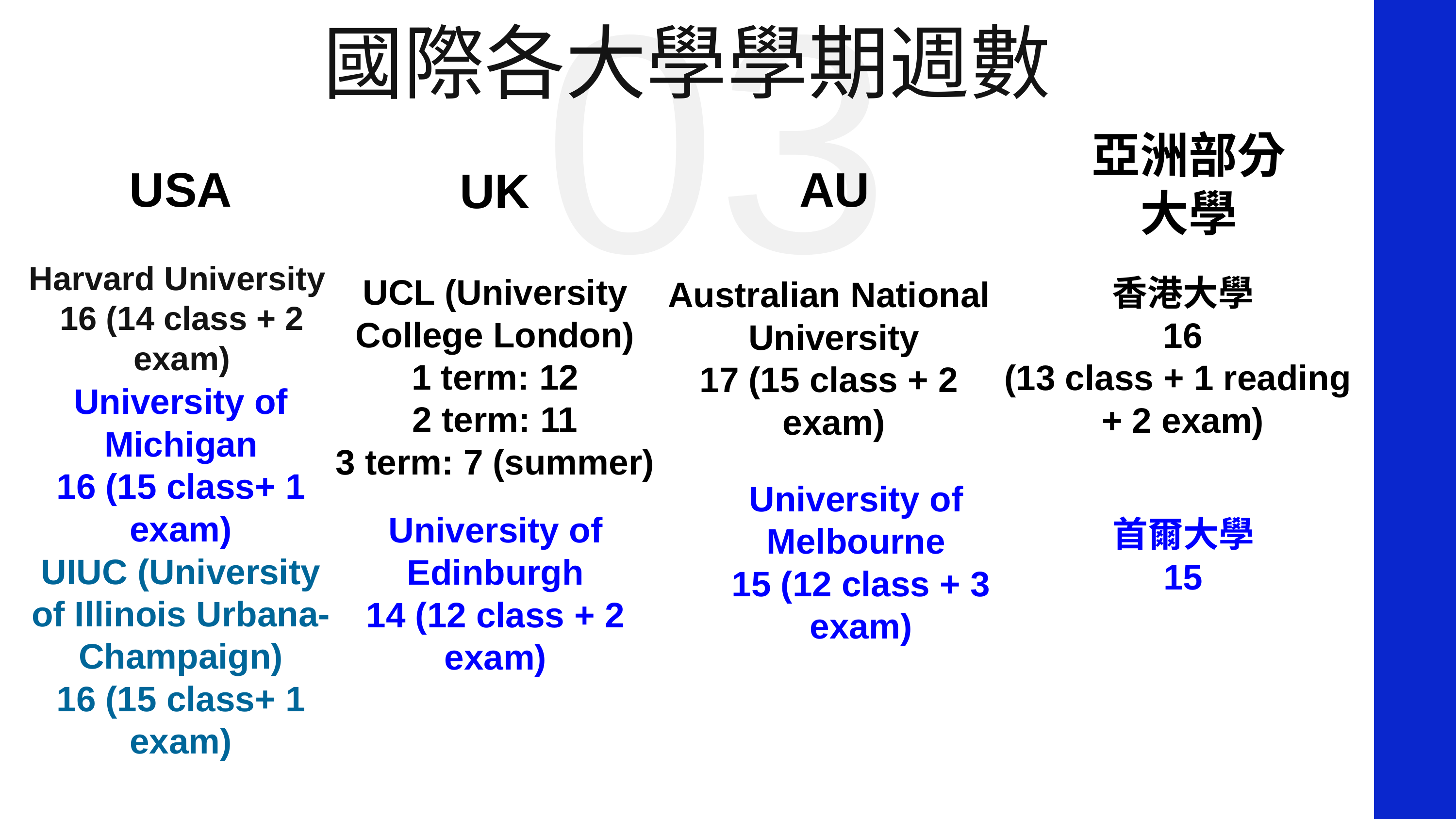

03

國際各大學學期週數
亞洲部分大學
USA
AU
UK
Harvard University
16 (14 class + 2
exam)

UCL (University College London)
1 term: 12
2 term: 11
3 term: 7 (summer)
香港大學
16
(13 class + 1 reading
+ 2 exam)
Australian National
University
17 (15 class + 2
exam)
University of
Michigan
16 (15 class+ 1
exam)
University of
Melbourne
15 (12 class + 3
exam)
University of
Edinburgh
14 (12 class + 2
exam)
首爾大學
15
UIUC (University of Illinois Urbana-Champaign)
16 (15 class+ 1
exam)